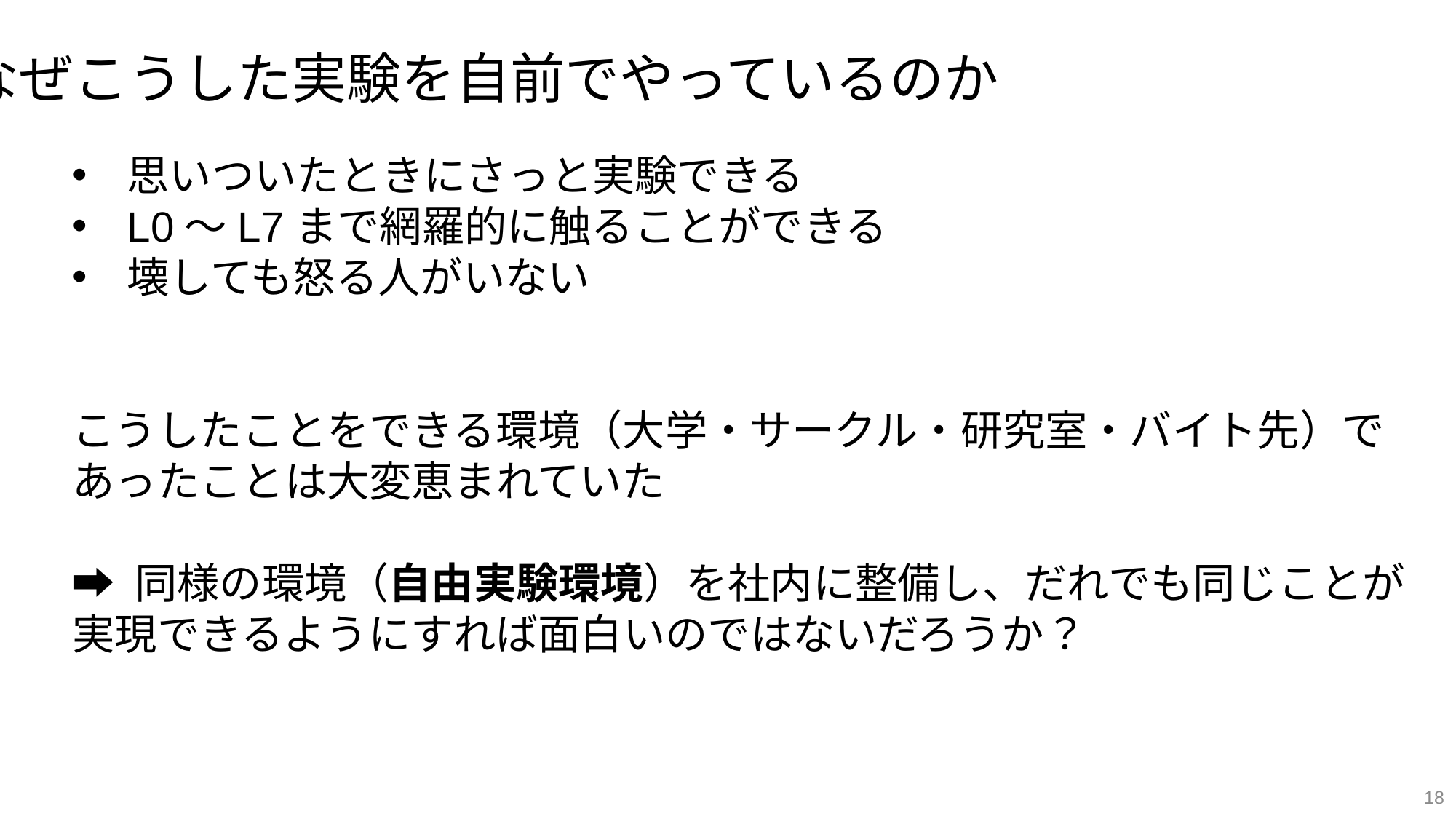

なぜこうした実験を自前でやっているのか
思いついたときにさっと実験できる
L0～L7まで網羅的に触ることができる
壊しても怒る人がいない

こうしたことをできる環境（大学・サークル・研究室・バイト先）であったことは大変恵まれていた

➡ 同様の環境（自由実験環境）を社内に整備し、だれでも同じことが実現できるようにすれば面白いのではないだろうか？
18